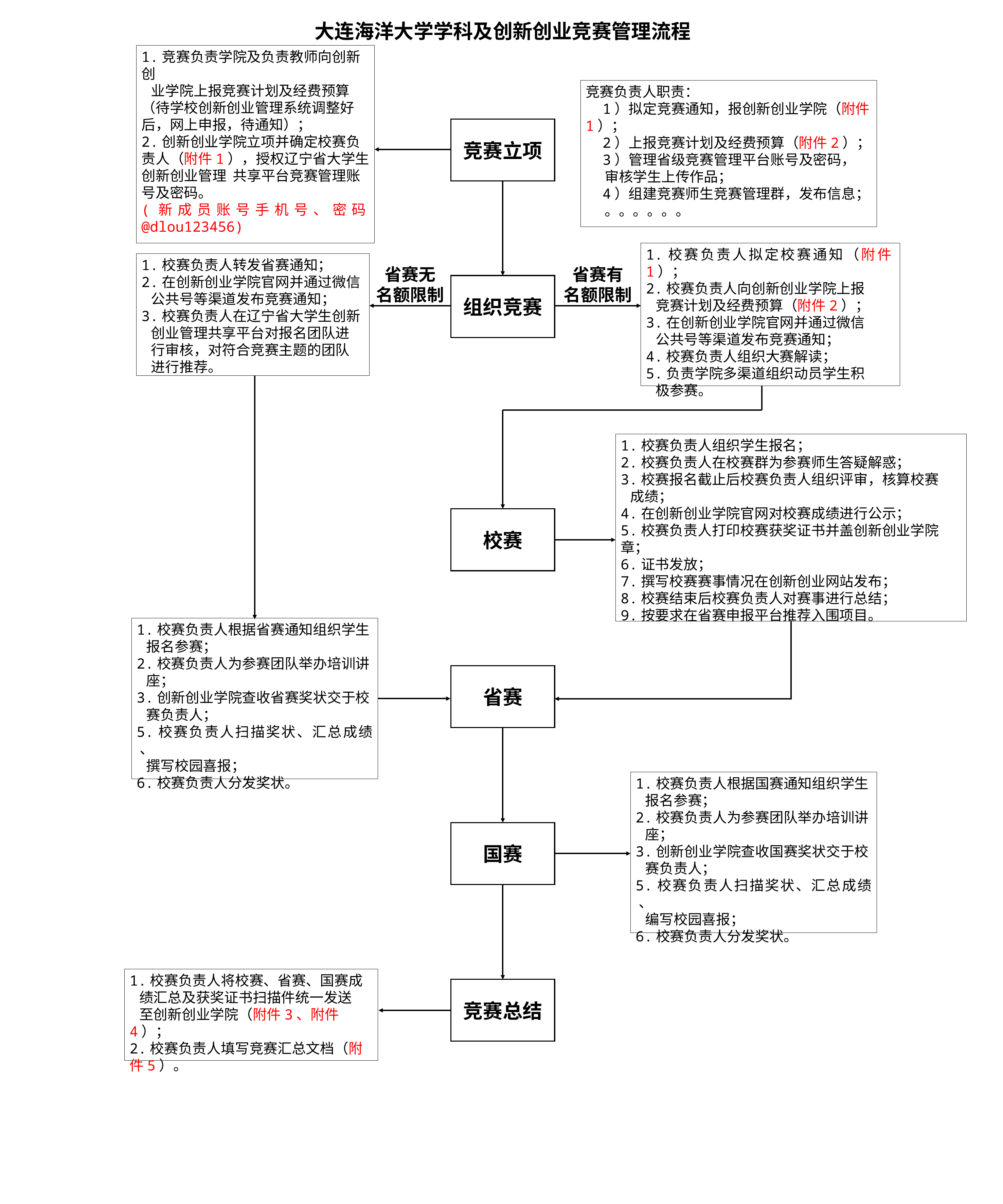

大连海洋大学学科及创新创业竞赛管理流程
1.竞赛负责学院及负责教师向创新创
  业学院上报竞赛计划及经费预算（待学校创新创业管理系统调整好后，网上申报，待通知）；
2.创新创业学院立项并确定校赛负责人（附件1），授权辽宁省大学生创新创业管理  共享平台竞赛管理账号及密码。
(新成员账号手机号、密码@dlou123456)
  （网址：http://cxcy.upln.cn/）
竞赛负责人职责：
  1）拟定竞赛通知，报创新创业学院（附件1）；
  2）上报竞赛计划及经费预算（附件2）；
  3）管理省级竞赛管理平台账号及密码，
     审核学生上传作品；
  4）组建竞赛师生竞赛管理群，发布信息；
     。。。。。。
竞赛立项
1.校赛负责人拟定校赛通知（附件1）；
2.校赛负责人向创新创业学院上报
  竞赛计划及经费预算（附件2）；
3.在创新创业学院官网并通过微信
  公共号等渠道发布竞赛通知；
4.校赛负责人组织大赛解读；
5.负责学院多渠道组织动员学生积
  极参赛。
1.校赛负责人转发省赛通知；
2.在创新创业学院官网并通过微信
  公共号等渠道发布竞赛通知；
3.校赛负责人在辽宁省大学生创新
  创业管理共享平台对报名团队进
  行审核，对符合竞赛主题的团队
  进行推荐。
省赛无
名额限制
省赛有
名额限制
组织竞赛
1.校赛负责人组织学生报名；
2.校赛负责人在校赛群为参赛师生答疑解惑；
3.校赛报名截止后校赛负责人组织评审，核算校赛
  成绩；
4.在创新创业学院官网对校赛成绩进行公示；
5.校赛负责人打印校赛获奖证书并盖创新创业学院章；
6.证书发放；
7.撰写校赛赛事情况在创新创业网站发布；
8.校赛结束后校赛负责人对赛事进行总结；
9.按要求在省赛申报平台推荐入围项目。

校赛
1.校赛负责人根据省赛通知组织学生
  报名参赛；
2.校赛负责人为参赛团队举办培训讲
  座；
3.创新创业学院查收省赛奖状交于校
  赛负责人；
5.校赛负责人扫描奖状、汇总成绩 、
  撰写校园喜报；
6.校赛负责人分发奖状。
省赛
1.校赛负责人根据国赛通知组织学生
  报名参赛；
2.校赛负责人为参赛团队举办培训讲
  座；
3.创新创业学院查收国赛奖状交于校
  赛负责人；
5.校赛负责人扫描奖状、汇总成绩 、
  编写校园喜报；
6.校赛负责人分发奖状。
国赛
1.校赛负责人将校赛、省赛、国赛成
  绩汇总及获奖证书扫描件统一发送
  至创新创业学院（附件3、附件4）；
2.校赛负责人填写竞赛汇总文档（附件5）。
竞赛总结